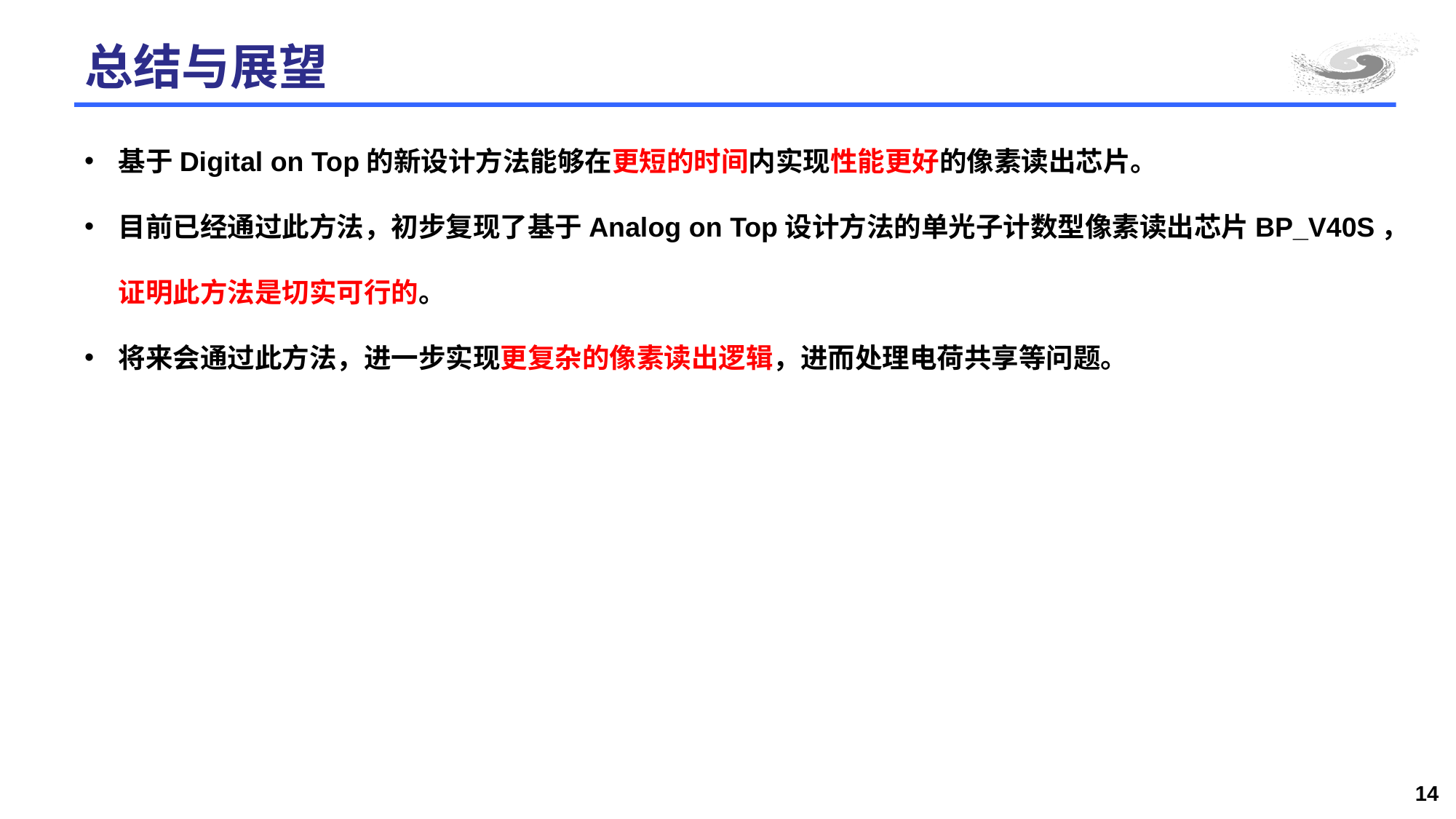

# 总结与展望
基于Digital on Top的新设计方法能够在更短的时间内实现性能更好的像素读出芯片。
目前已经通过此方法，初步复现了基于Analog on Top设计方法的单光子计数型像素读出芯片BP_V40S，证明此方法是切实可行的。
将来会通过此方法，进一步实现更复杂的像素读出逻辑，进而处理电荷共享等问题。
14